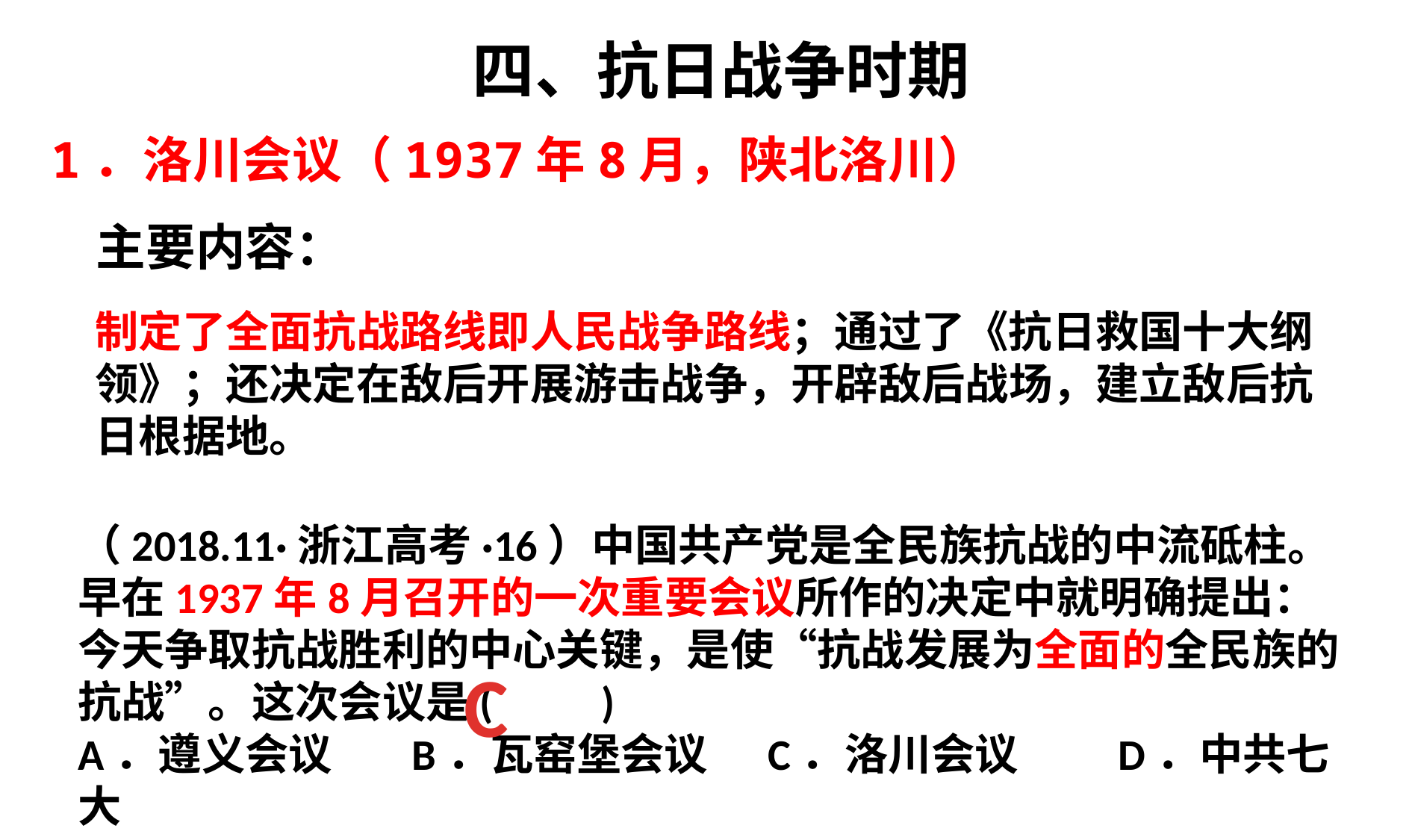

四、抗日战争时期
1．洛川会议（1937年8月，陕北洛川）
主要内容：
制定了全面抗战路线即人民战争路线；通过了《抗日救国十大纲领》；还决定在敌后开展游击战争，开辟敌后战场，建立敌后抗日根据地。
（2018.11·浙江高考·16）中国共产党是全民族抗战的中流砥柱。早在1937年8月召开的一次重要会议所作的决定中就明确提出：今天争取抗战胜利的中心关键，是使“抗战发展为全面的全民族的抗战”。这次会议是(　　)
A．遵义会议       B．瓦窑堡会议     C．洛川会议         D．中共七大
C